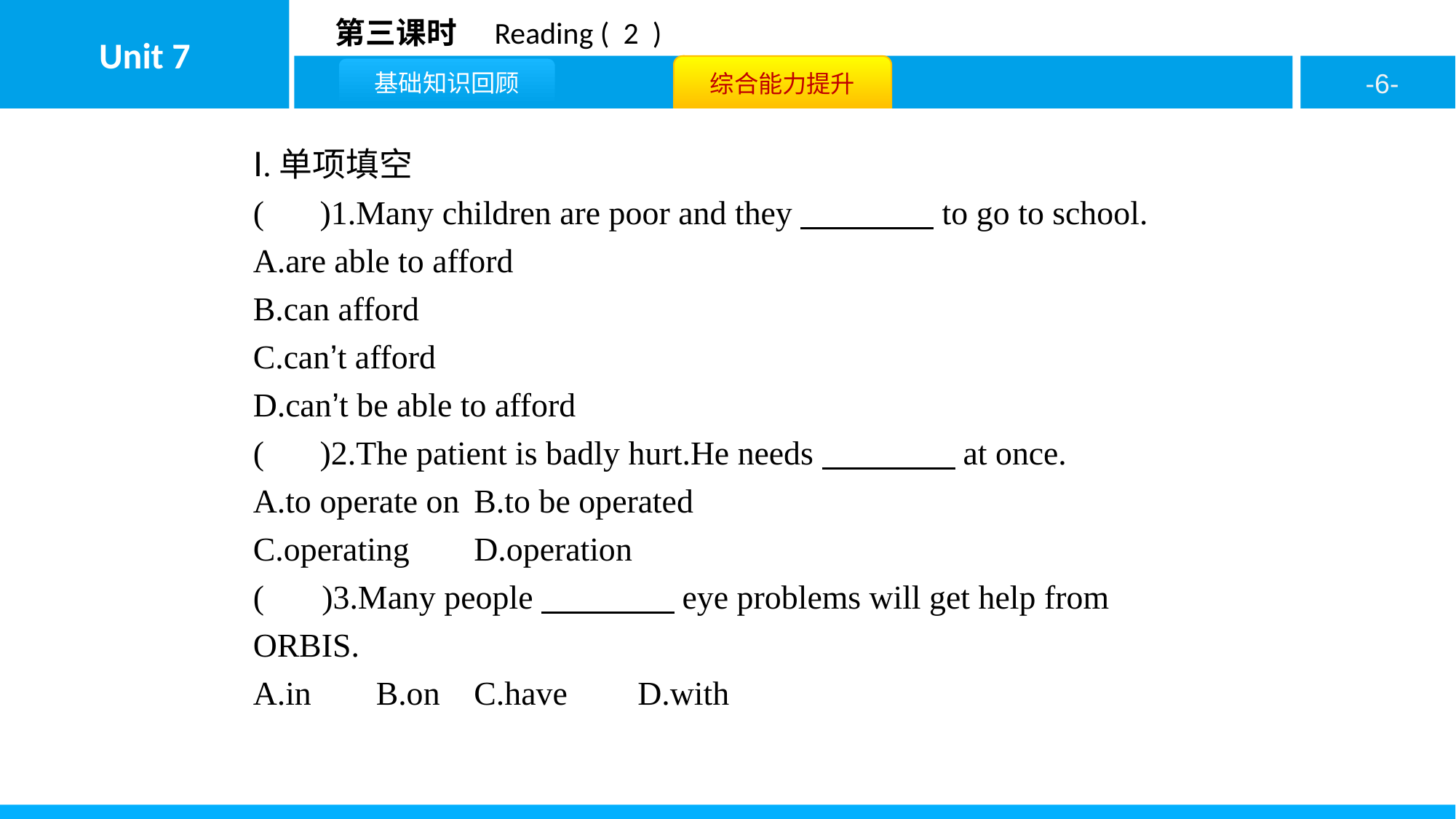

Ⅰ.单项填空
(  C  )1.Many children are poor and they　　　　to go to school.
A.are able to afford
B.can afford
C.can’t afford
D.can’t be able to afford
(  B  )2.The patient is badly hurt.He needs　　　　at once.
A.to operate on	B.to be operated
C.operating	D.operation
(  D  )3.Many people　　　　eye problems will get help from ORBIS.
A.in	B.on	C.have	D.with